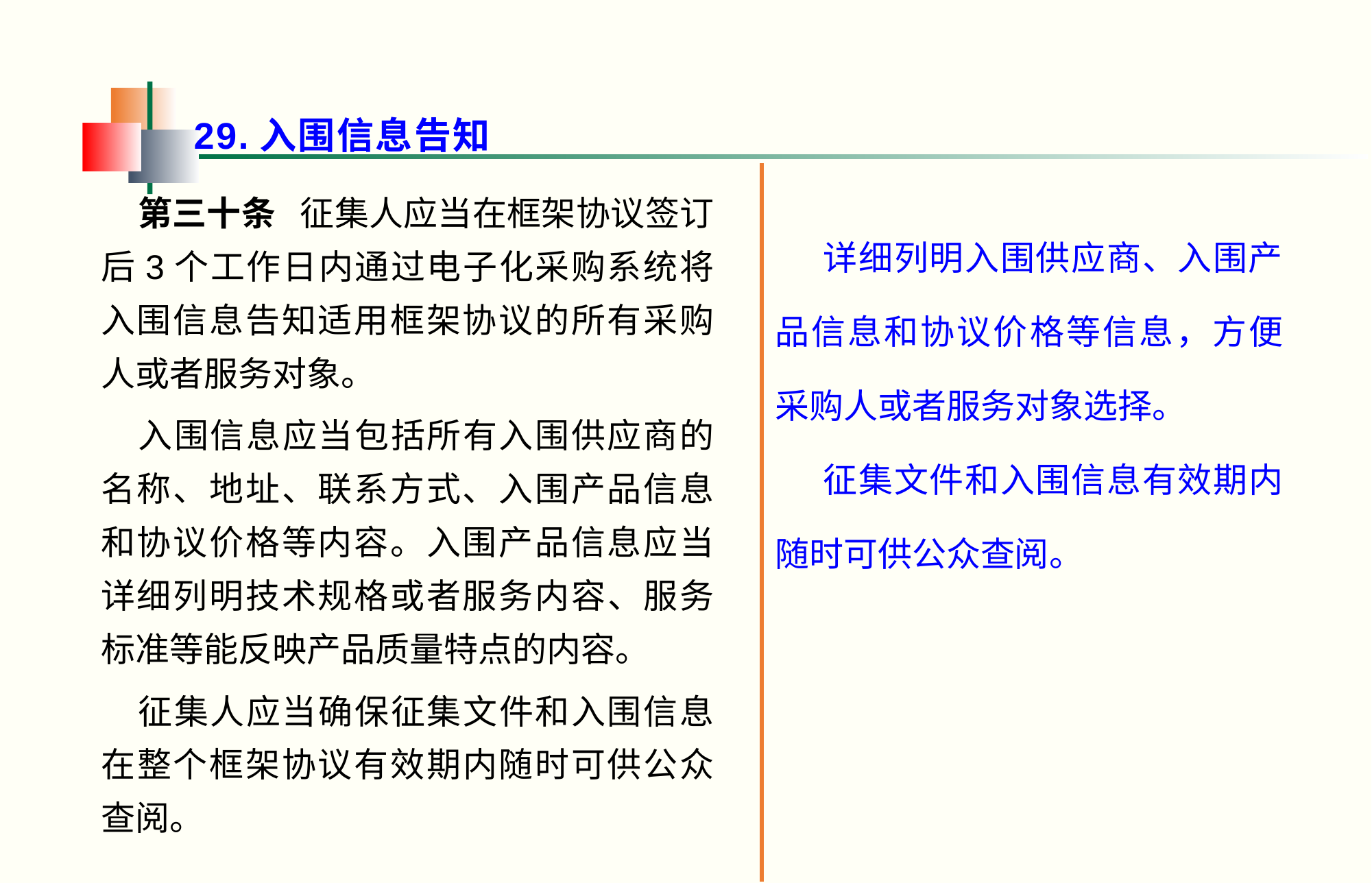

29.入围信息告知
第三十条   征集人应当在框架协议签订后3个工作日内通过电子化采购系统将入围信息告知适用框架协议的所有采购人或者服务对象。
入围信息应当包括所有入围供应商的名称、地址、联系方式、入围产品信息和协议价格等内容。入围产品信息应当详细列明技术规格或者服务内容、服务标准等能反映产品质量特点的内容。
征集人应当确保征集文件和入围信息在整个框架协议有效期内随时可供公众查阅。

详细列明入围供应商、入围产品信息和协议价格等信息，方便采购人或者服务对象选择。
征集文件和入围信息有效期内随时可供公众查阅。